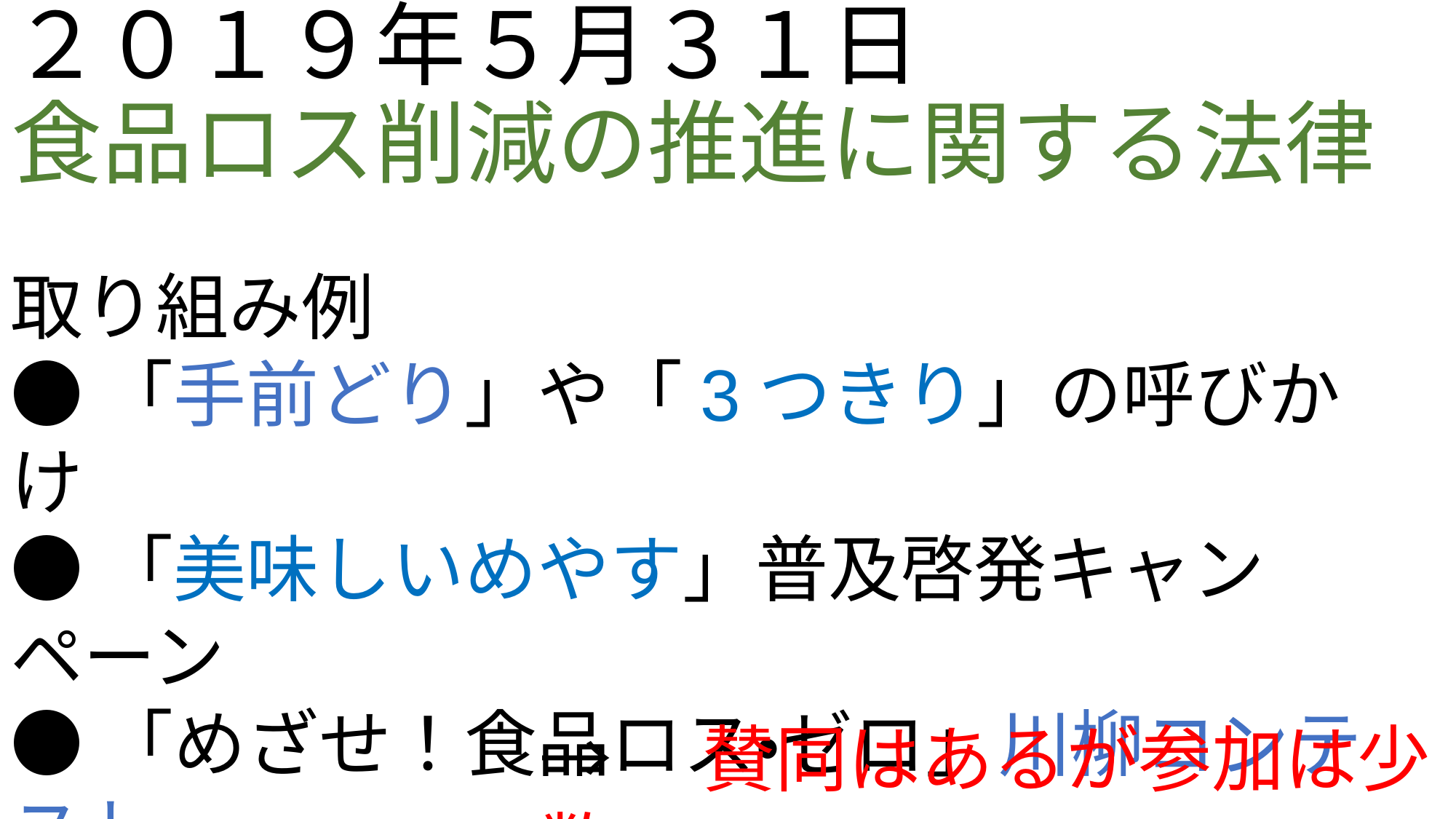

# ２０１９年５月３１日 食品ロス削減の推進に関する法律
取り組み例
●「手前どり」や「3つきり」の呼びかけ
●「美味しいめやす」普及啓発キャンペーン
●「めざせ！食品ロス•ゼロ」川柳コンテスト
●「3010運動」の推進
→　賛同はあるが参加は少数